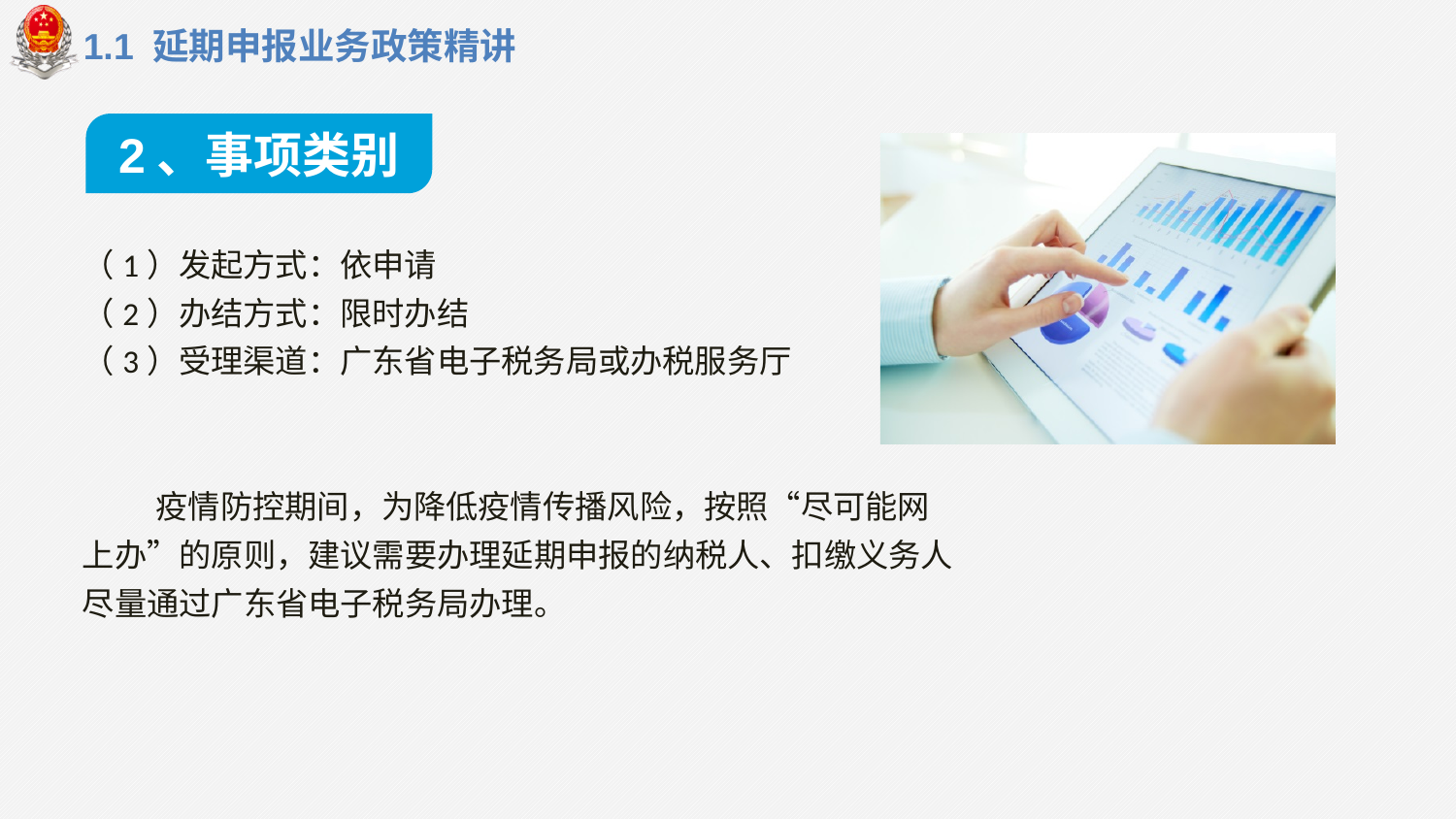

1.1 延期申报业务政策精讲
2、事项类别

（1）发起方式：依申请
（2）办结方式：限时办结
（3）受理渠道：广东省电子税务局或办税服务厅

         疫情防控期间，为降低疫情传播风险，按照“尽可能网上办”的原则，建议需要办理延期申报的纳税人、扣缴义务人尽量通过广东省电子税务局办理。